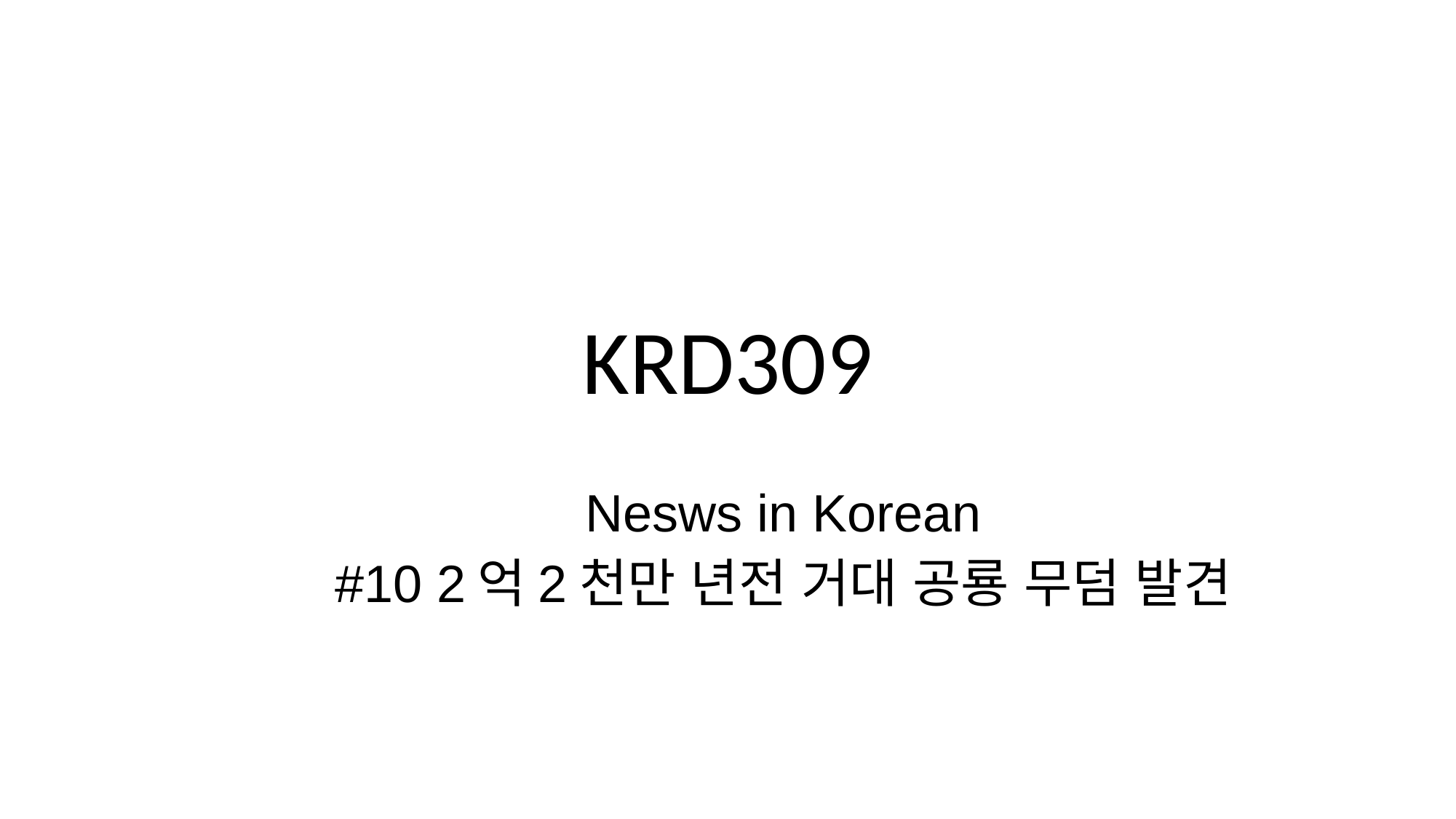

# KRD309
Nesws in Korean
#10 2억2천만 년전 거대 공룡 무덤 발견